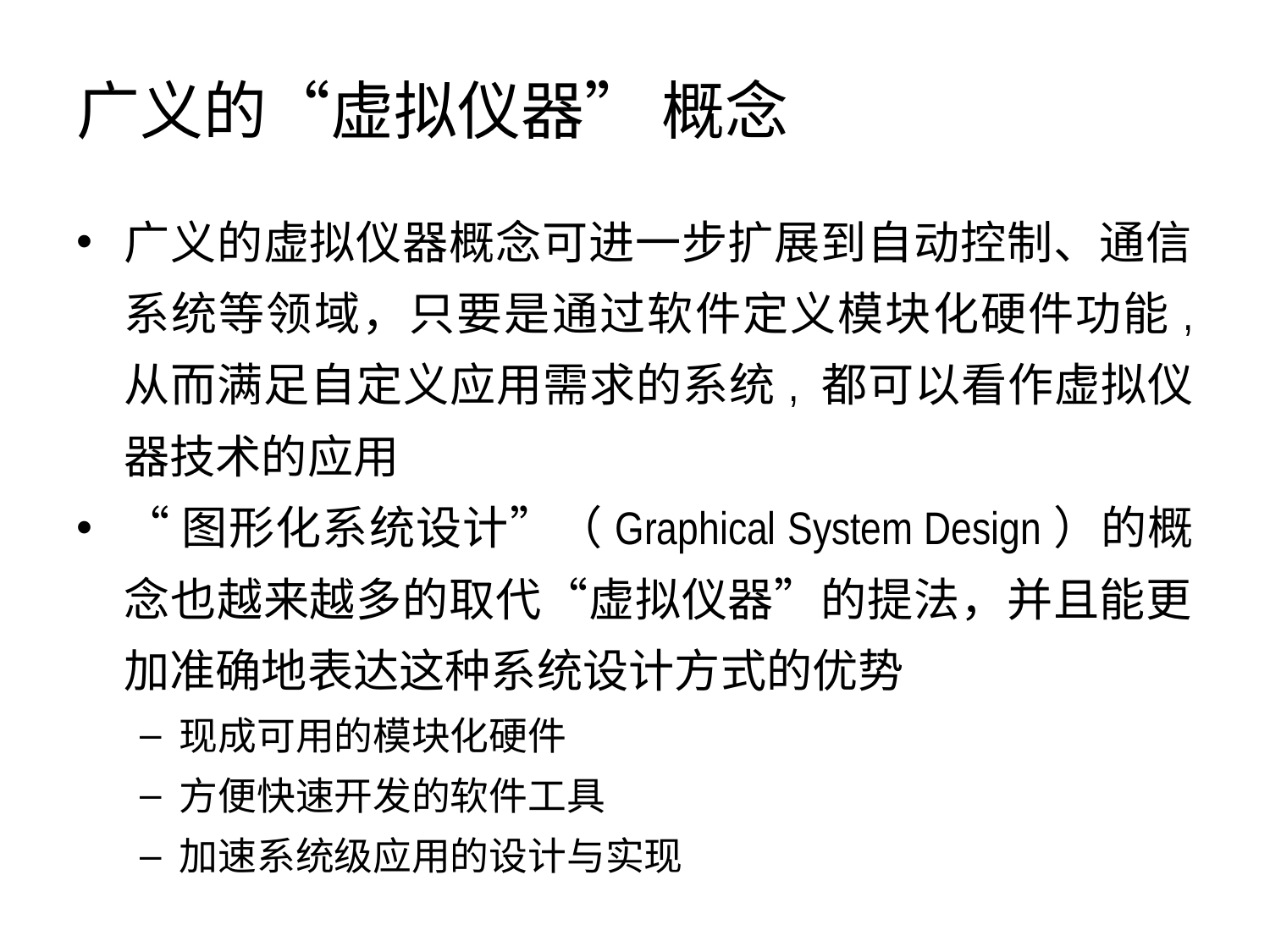

# 广义的“虚拟仪器” 概念
广义的虚拟仪器概念可进一步扩展到自动控制、通信系统等领域，只要是通过软件定义模块化硬件功能, 从而满足自定义应用需求的系统, 都可以看作虚拟仪器技术的应用
“图形化系统设计”（Graphical System Design）的概念也越来越多的取代“虚拟仪器”的提法，并且能更加准确地表达这种系统设计方式的优势
现成可用的模块化硬件
方便快速开发的软件工具
加速系统级应用的设计与实现